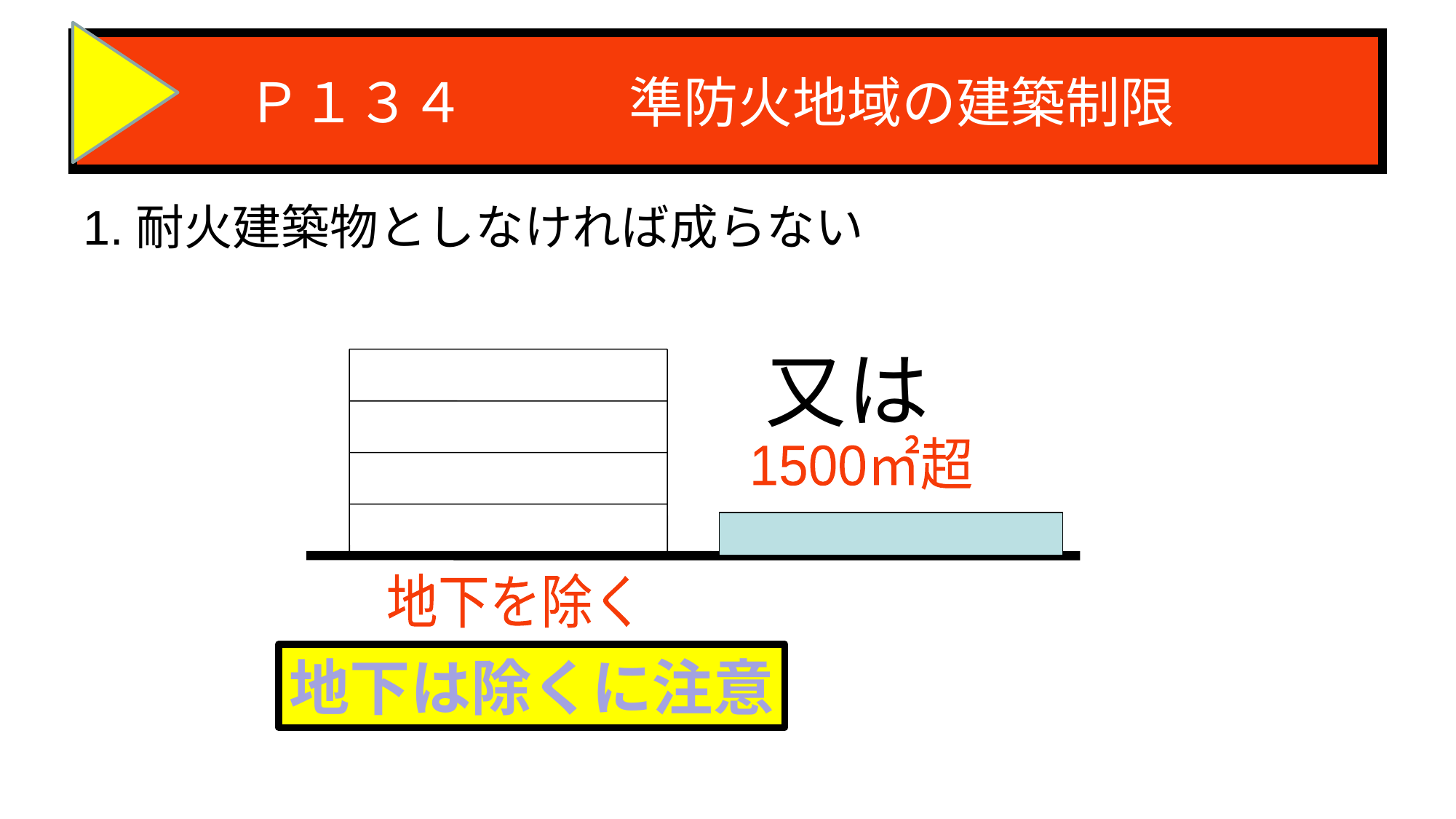

# Ｐ１３４　　　準防火地域の建築制限

1.耐火建築物としなければ成らない

又は

1500㎡超

地下を除く
地下は除くに注意